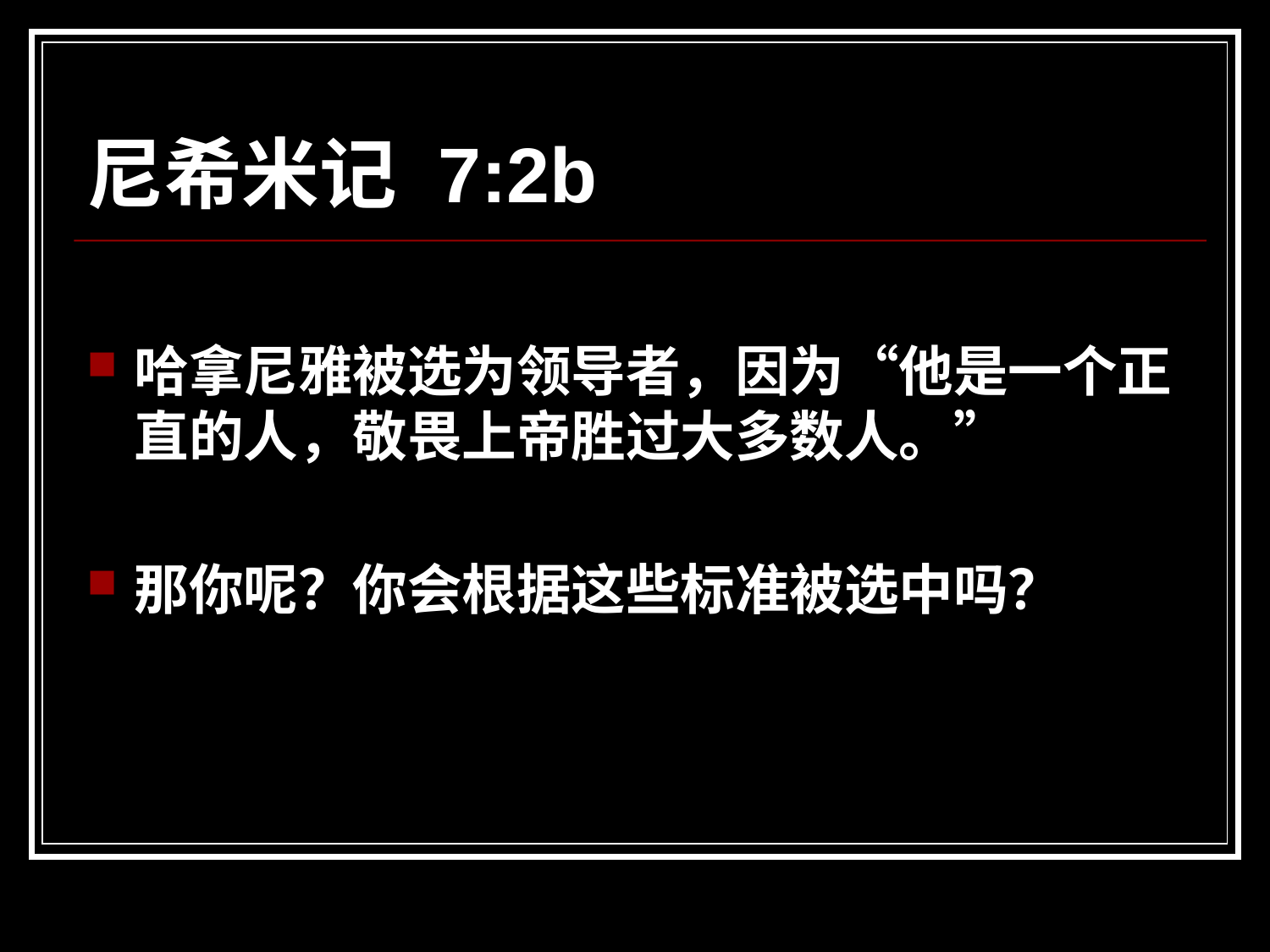

# 尼希米记 7:2b

哈拿尼雅被选为领导者，因为“他是一个正直的人，敬畏上帝胜过大多数人。”

那你呢？你会根据这些标准被选中吗？